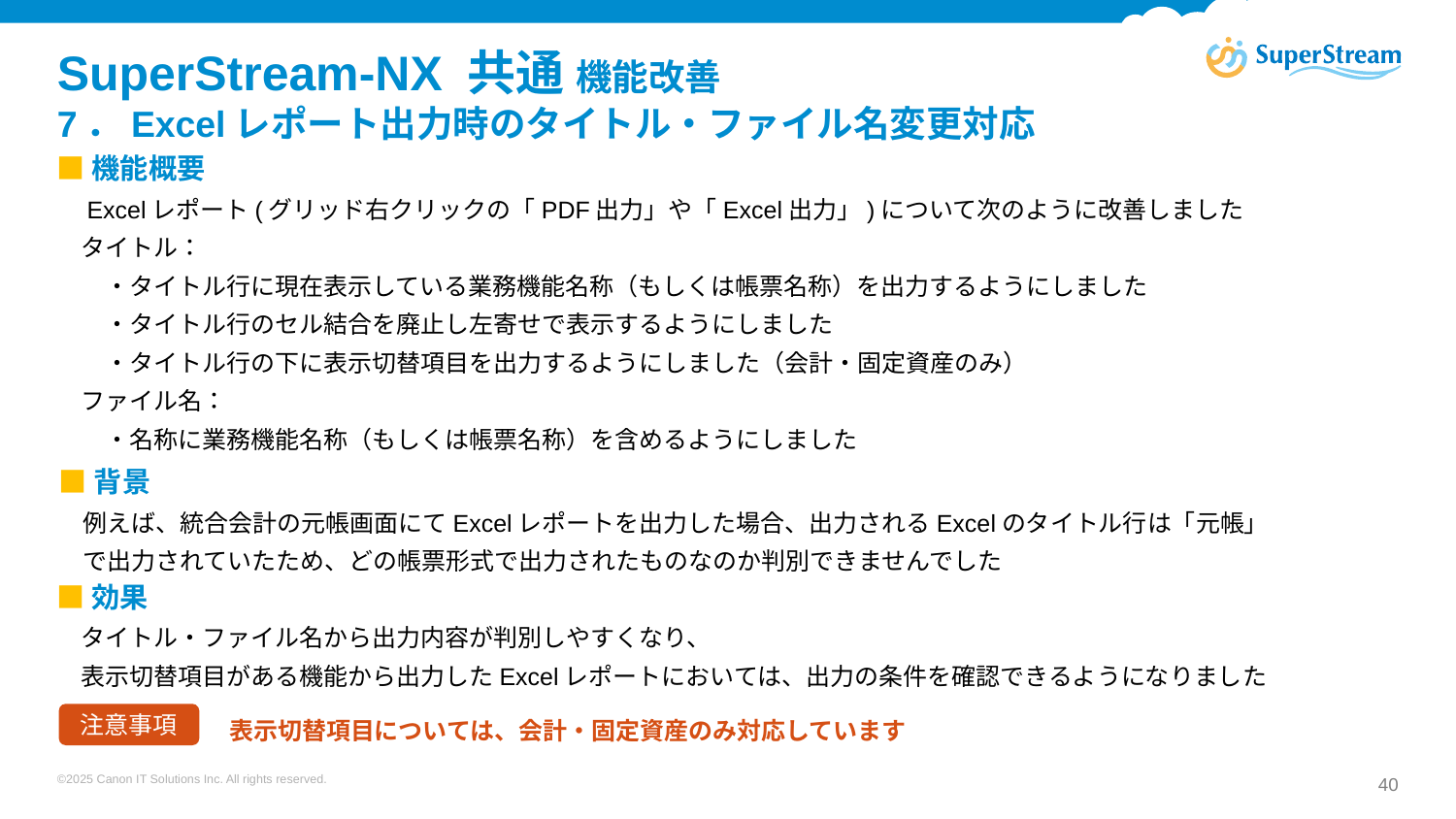

# SuperStream-NX 共通 機能改善　 7．Excelレポート出力時のタイトル・ファイル名変更対応
■機能概要
　Excelレポート(グリッド右クリックの「PDF出力」や「Excel出力」)について次のように改善しました
　タイトル：
　　・タイトル行に現在表示している業務機能名称（もしくは帳票名称）を出力するようにしました
　　・タイトル行のセル結合を廃止し左寄せで表示するようにしました
　　・タイトル行の下に表示切替項目を出力するようにしました（会計・固定資産のみ）
　ファイル名：
　　・名称に業務機能名称（もしくは帳票名称）を含めるようにしました
■背景
　例えば、統合会計の元帳画面にてExcelレポートを出力した場合、出力されるExcelのタイトル行は「元帳」
　で出力されていたため、どの帳票形式で出力されたものなのか判別できませんでした
■効果
　タイトル・ファイル名から出力内容が判別しやすくなり、
　表示切替項目がある機能から出力したExcelレポートにおいては、出力の条件を確認できるようになりました
注意事項
表示切替項目については、会計・固定資産のみ対応しています

©2025 Canon IT Solutions Inc. All rights reserved.
40